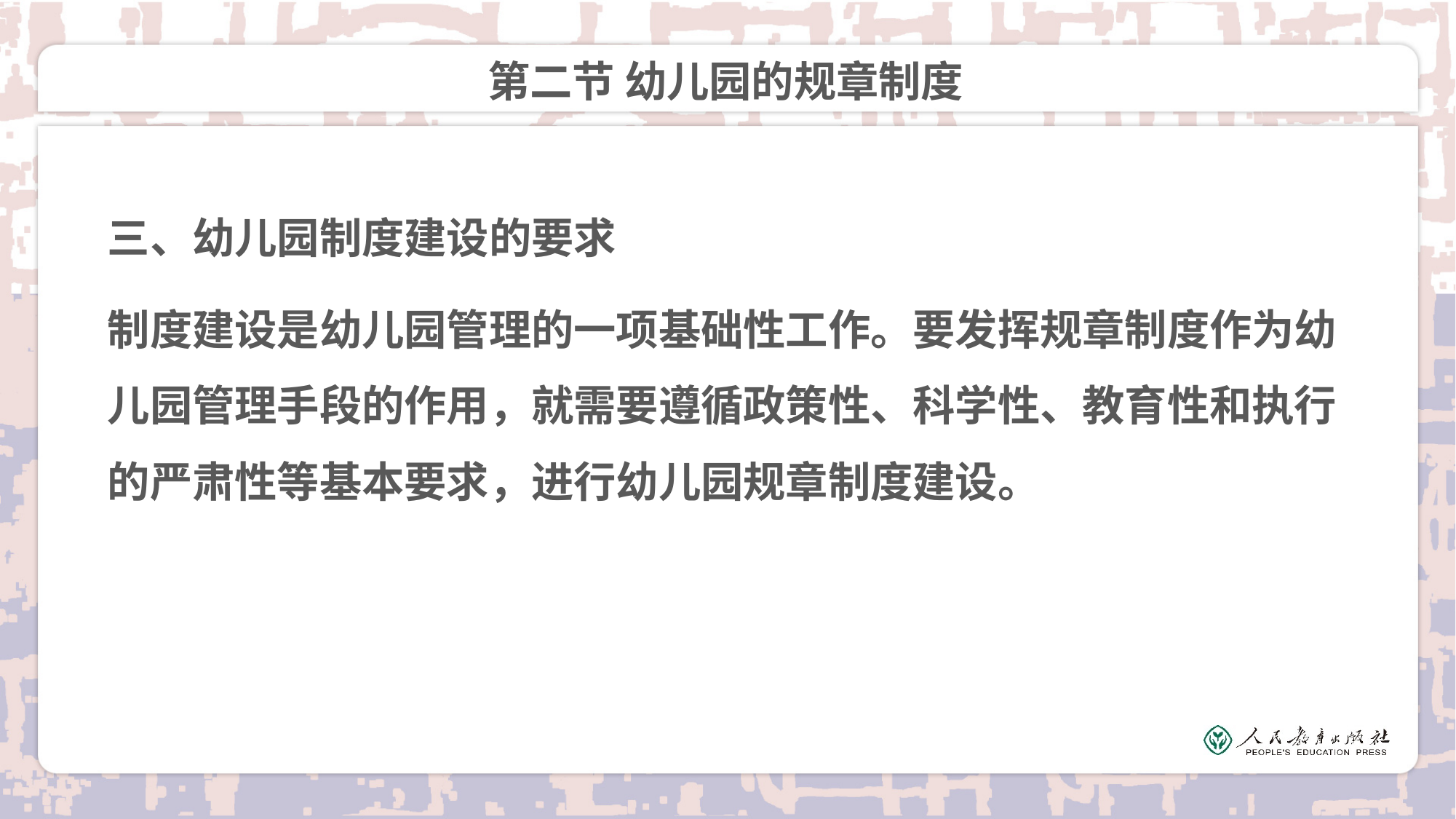

# 第二节 幼儿园的规章制度
三、幼儿园制度建设的要求
制度建设是幼儿园管理的一项基础性工作。要发挥规章制度作为幼儿园管理手段的作用，就需要遵循政策性、科学性、教育性和执行的严肃性等基本要求，进行幼儿园规章制度建设。